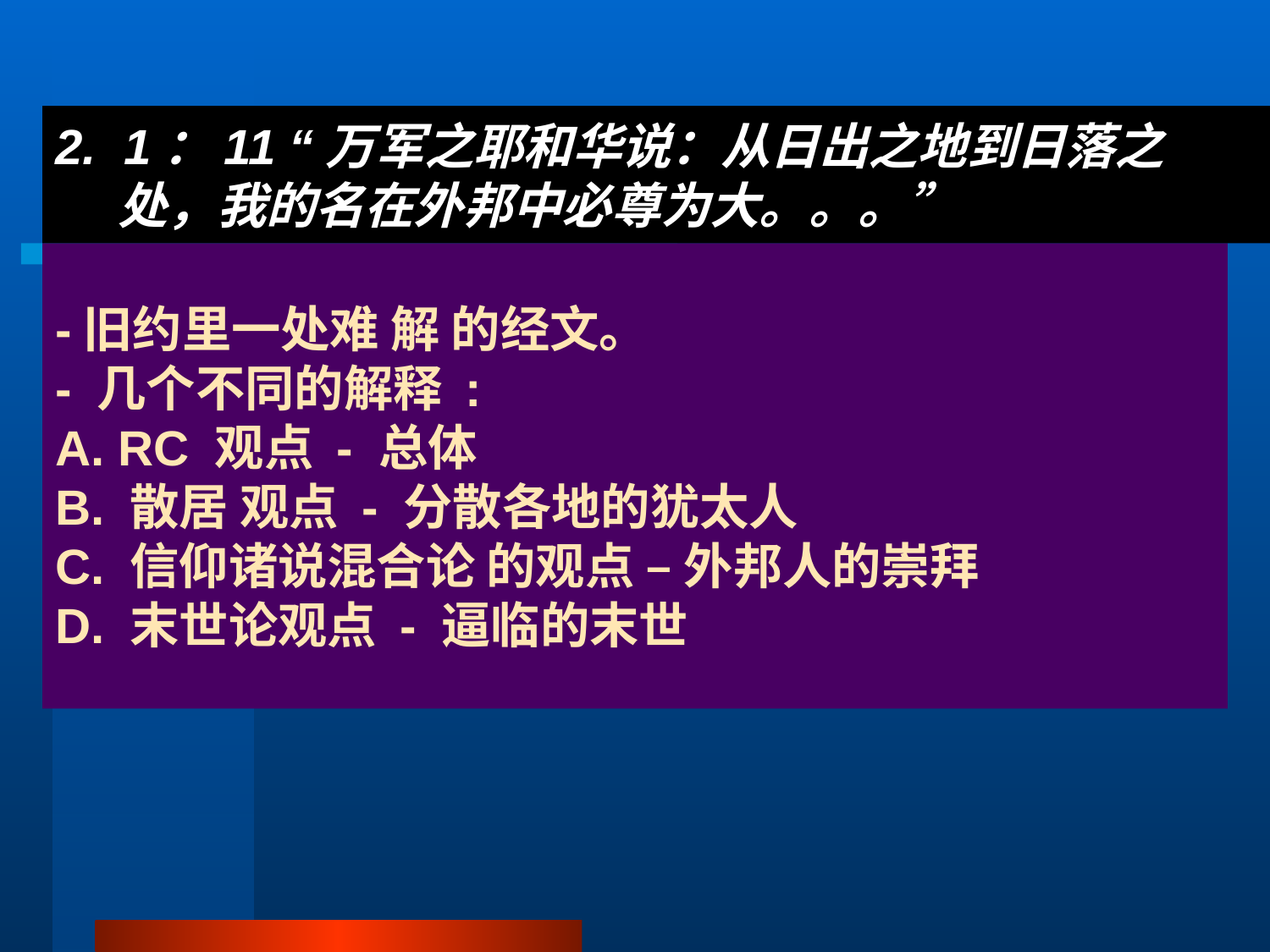

# 2.  1：11 “万军之耶和华说：从日出之地到日落之处，我的名在外邦中必尊为大。。。”
-旧约里一处难 解 的经文。
- 几个不同的解释 :
A. RC 观点 - 总体
B. 散居 观点 - 分散各地的犹太人
C. 信仰诸说混合论 的观点 – 外邦人的崇拜
D. 末世论观点 - 逼临的末世